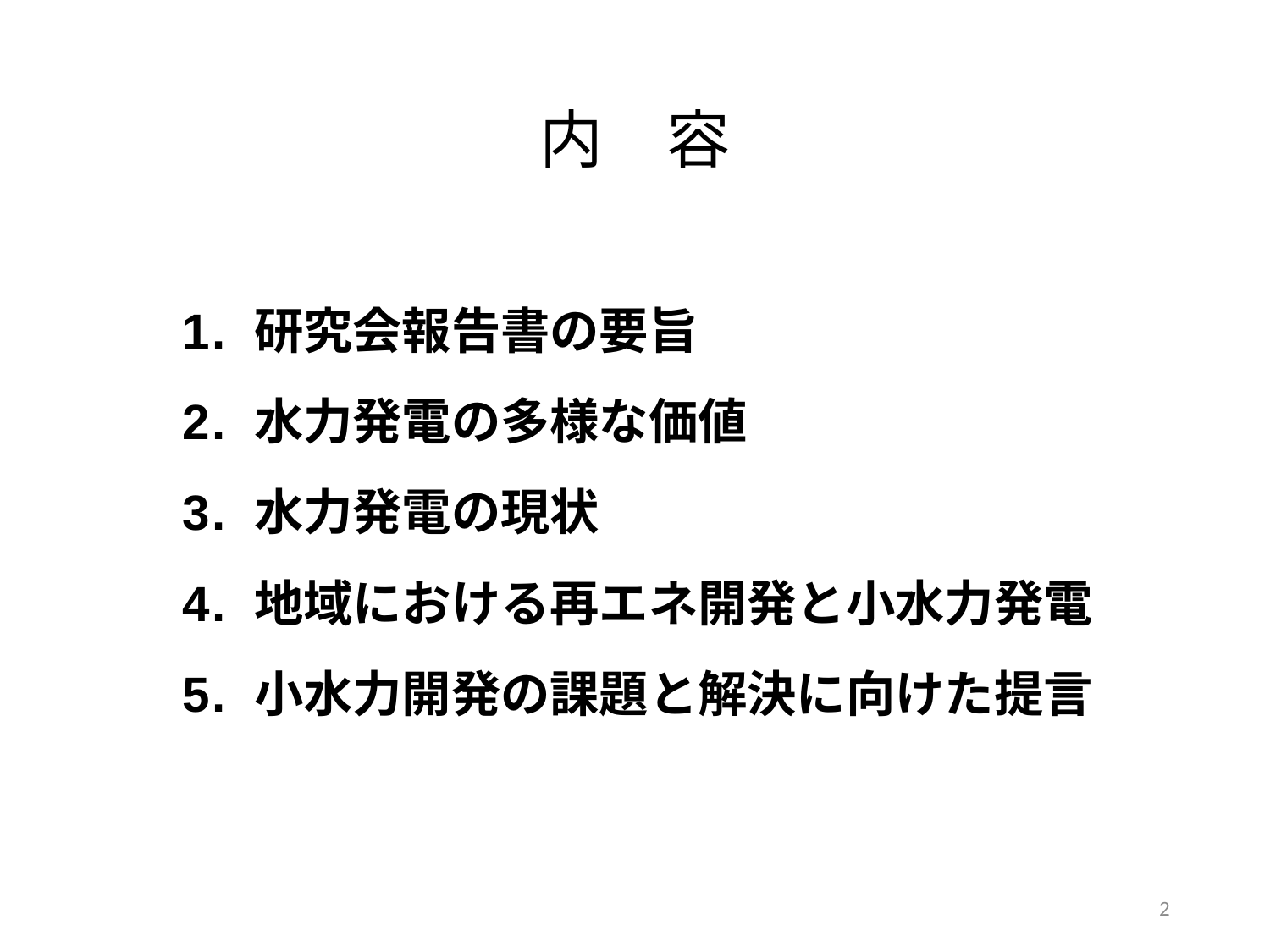

# 内　容
研究会報告書の要旨
水力発電の多様な価値
水力発電の現状
地域における再エネ開発と小水力発電
小水力開発の課題と解決に向けた提言
2